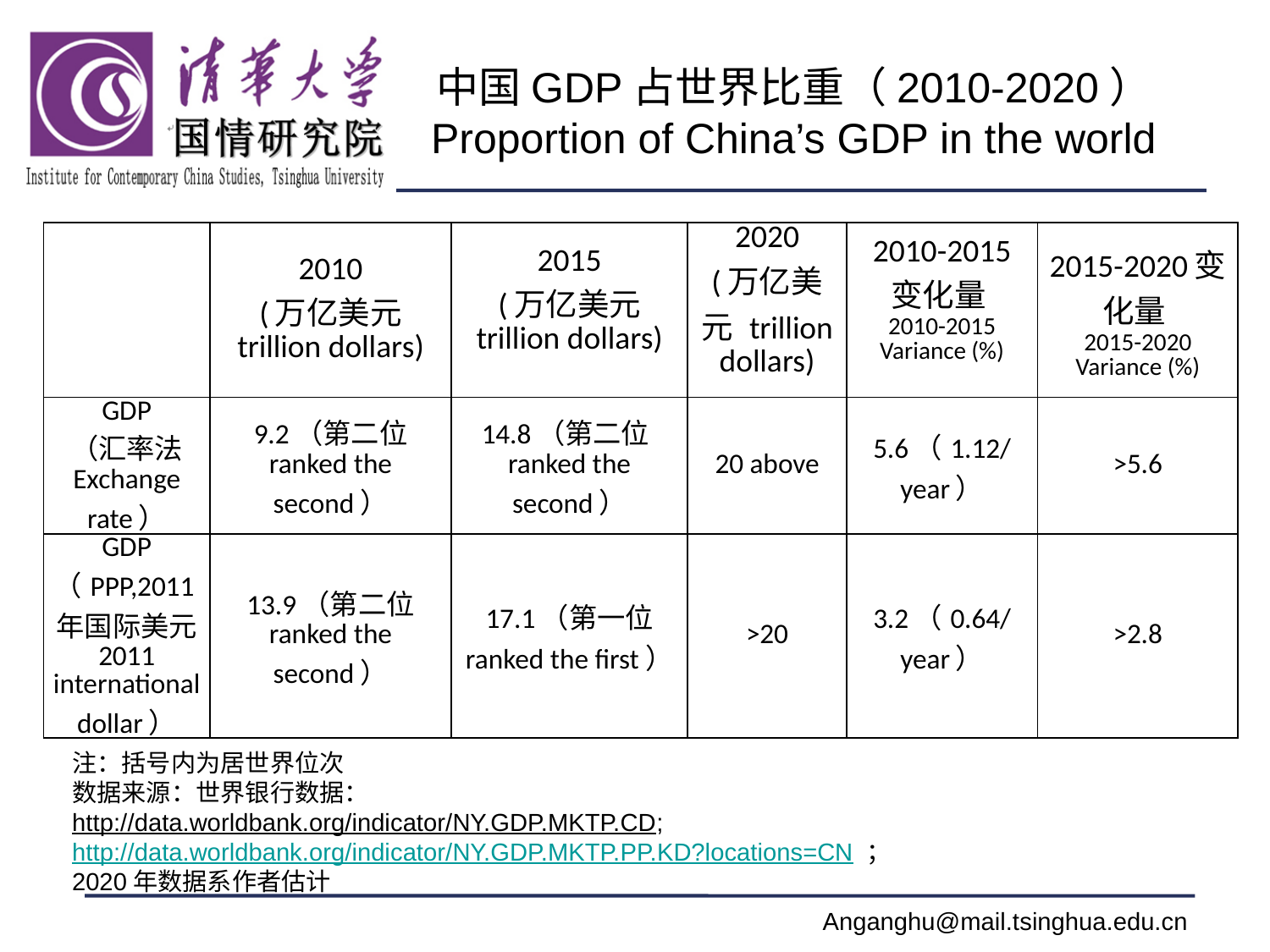

# 中国GDP占世界比重（2010-2020） Proportion of China’s GDP in the world
|  | 2010 (万亿美元 trillion dollars) | 2015 (万亿美元 trillion dollars) | 2020 (万亿美元 trillion dollars) | 2010-2015 变化量 2010-2015 Variance (%) | 2015-2020变化量 2015-2020 Variance (%) |
| --- | --- | --- | --- | --- | --- |
| GDP （汇率法 Exchange rate） | 9.2（第二位 ranked the second） | 14.8（第二位ranked the second） | 20 above | 5.6（1.12/year） | >5.6 |
| GDP （PPP,2011年国际美元 2011 international dollar） | 13.9（第二位 ranked the second） | 17.1（第一位 ranked the first） | >20 | 3.2（0.64/year） | >2.8 |
注：括号内为居世界位次
数据来源：世界银行数据：
http://data.worldbank.org/indicator/NY.GDP.MKTP.CD; http://data.worldbank.org/indicator/NY.GDP.MKTP.PP.KD?locations=CN ；
2020年数据系作者估计